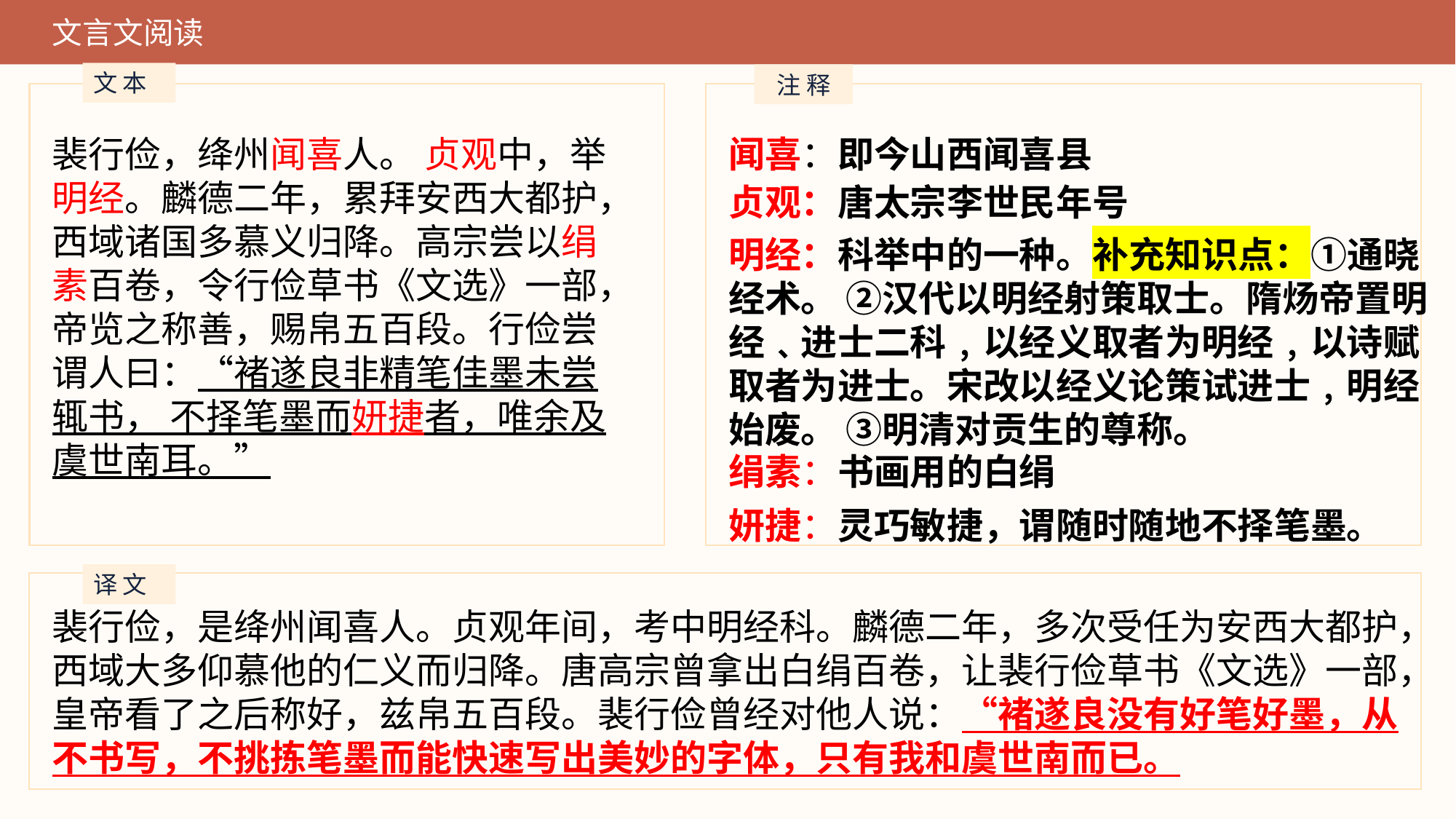

文言文阅读
文 本
注 释

裴行俭，绛州闻喜人。 贞观中，举明经。麟德二年，累拜安西大都护，西域诸国多慕义归降。高宗尝以绢素百卷，令行俭草书《文选》一部，帝览之称善，赐帛五百段。行俭尝谓人曰：“褚遂良非精笔佳墨未尝辄书， 不择笔墨而妍捷者，唯余及虞世南耳。”
闻喜：即今山西闻喜县
贞观：唐太宗李世民年号
明经：科举中的一种。补充知识点：①通晓经术。 ②汉代以明经射策取士。隋炀帝置明经﹑进士二科﹐以经义取者为明经﹐以诗赋取者为进士。宋改以经义论策试进士﹐明经始废。 ③明清对贡生的尊称。
绢素：书画用的白绢
妍捷：灵巧敏捷，谓随时随地不择笔墨。
译 文

裴行俭，是绛州闻喜人。贞观年间，考中明经科。麟德二年，多次受任为安西大都护，西域大多仰慕他的仁义而归降。唐高宗曾拿出白绢百卷，让裴行俭草书《文选》一部，皇帝看了之后称好，兹帛五百段。裴行俭曾经对他人说：“褚遂良没有好笔好墨，从不书写，不挑拣笔墨而能快速写出美妙的字体，只有我和虞世南而已。